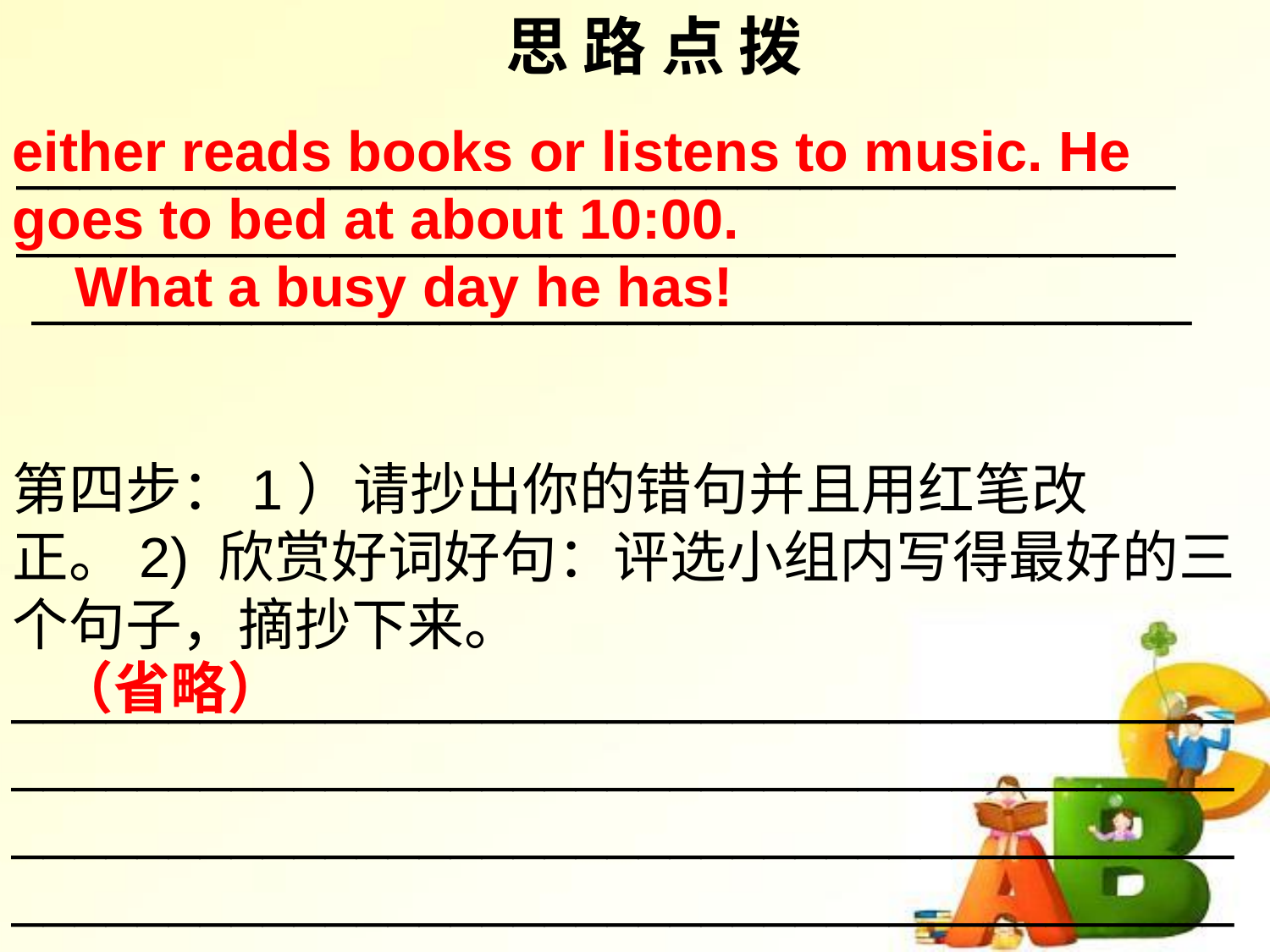

思 路 点 拨
either reads books or listens to music. He goes to bed at about 10:00.
    What a busy day he has!

第四步：1）请抄出你的错句并且用红笔改正。2) 欣赏好词好句：评选小组内写得最好的三个句子，摘抄下来。
______________________________________________________________________________
______________________________________________________________________________
_____________________________________
_____________________________________   _____________________________________
（省略）